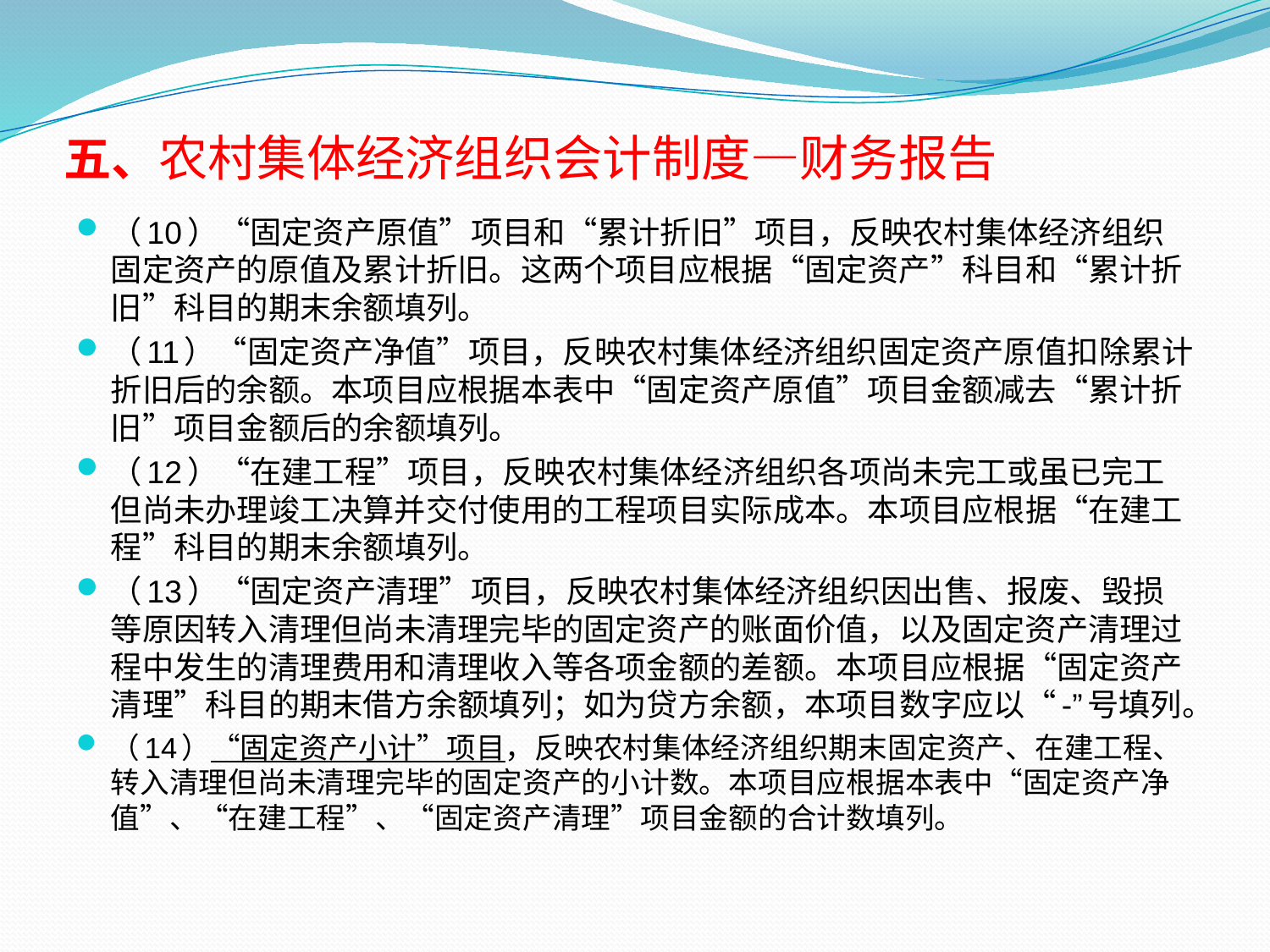

# 五、农村集体经济组织会计制度—财务报告
（10）“固定资产原值”项目和“累计折旧”项目，反映农村集体经济组织固定资产的原值及累计折旧。这两个项目应根据“固定资产”科目和“累计折旧”科目的期末余额填列。
（11）“固定资产净值”项目，反映农村集体经济组织固定资产原值扣除累计折旧后的余额。本项目应根据本表中“固定资产原值”项目金额减去“累计折旧”项目金额后的余额填列。
（12）“在建工程”项目，反映农村集体经济组织各项尚未完工或虽已完工但尚未办理竣工决算并交付使用的工程项目实际成本。本项目应根据“在建工程”科目的期末余额填列。
（13）“固定资产清理”项目，反映农村集体经济组织因出售、报废、毁损等原因转入清理但尚未清理完毕的固定资产的账面价值，以及固定资产清理过程中发生的清理费用和清理收入等各项金额的差额。本项目应根据“固定资产清理”科目的期末借方余额填列；如为贷方余额，本项目数字应以“-”号填列。
（14）“固定资产小计”项目，反映农村集体经济组织期末固定资产、在建工程、转入清理但尚未清理完毕的固定资产的小计数。本项目应根据本表中“固定资产净值”、“在建工程”、“固定资产清理”项目金额的合计数填列。